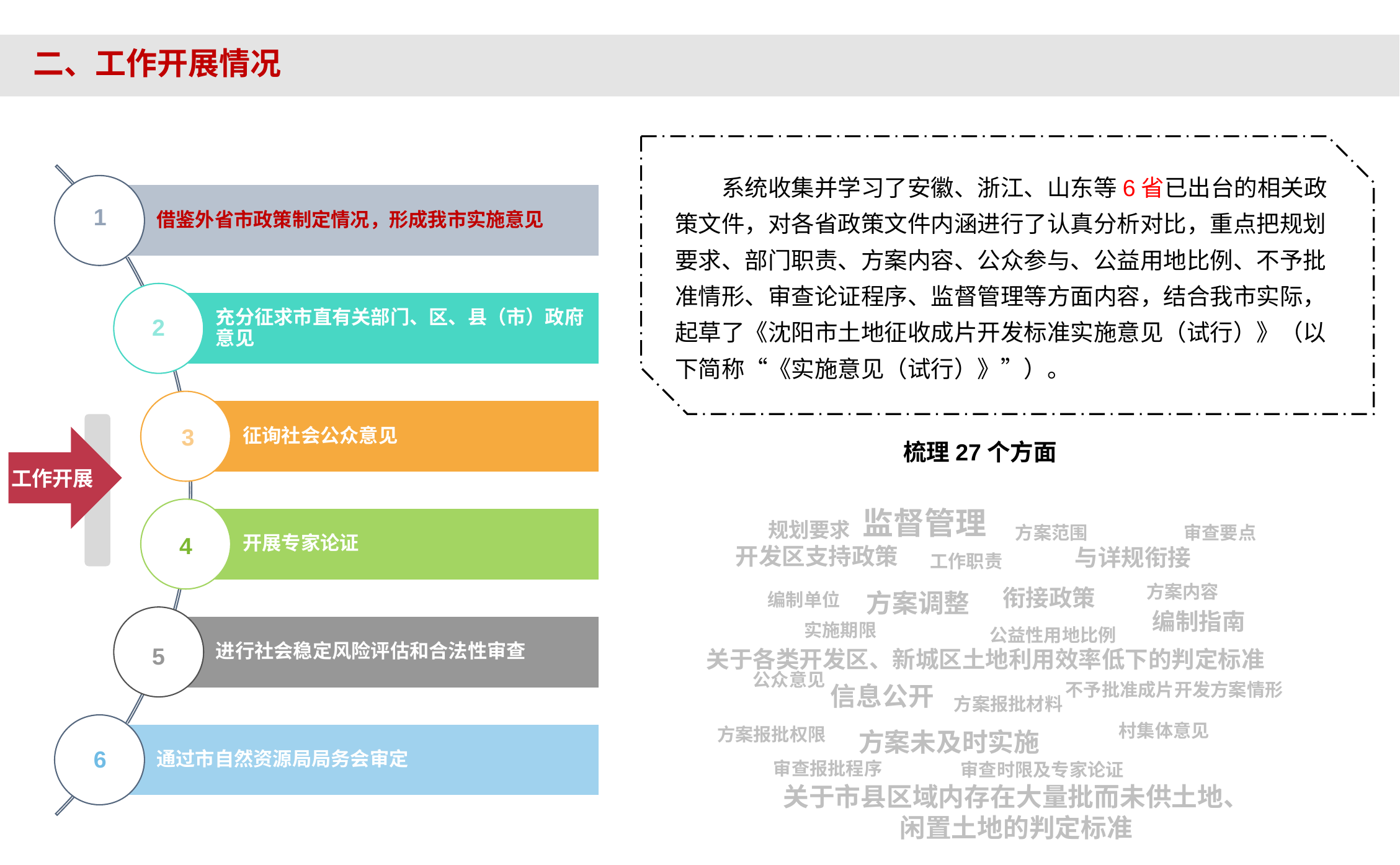

二、工作开展情况
系统收集并学习了安徽、浙江、山东等6省已出台的相关政策文件，对各省政策文件内涵进行了认真分析对比，重点把规划要求、部门职责、方案内容、公众参与、公益用地比例、不予批准情形、审查论证程序、监督管理等方面内容，结合我市实际，起草了《沈阳市土地征收成片开发标准实施意见（试行）》（以下简称“《实施意见（试行）》”）。
借鉴外省市政策制定情况，形成我市实施意见
充分征求市直有关部门、区、县（市）政府意见
征询社会公众意见
开展专家论证
进行社会稳定风险评估和合法性审查
通过市自然资源局局务会审定
1
2

工作开展
3
梳理27个方面

监督管理
规划要求
方案范围
审查要点
开发区支持政策
与详规衔接
工作职责
方案内容
衔接政策
方案调整
编制单位
编制指南
实施期限
公益性用地比例
关于各类开发区、新城区土地利用效率低下的判定标准
公众意见
不予批准成片开发方案情形
信息公开
方案报批材料
村集体意见
方案报批权限
方案未及时实施
审查报批程序
审查时限及专家论证
关于市县区域内存在大量批而未供土地、闲置土地的判定标准
4
5
6